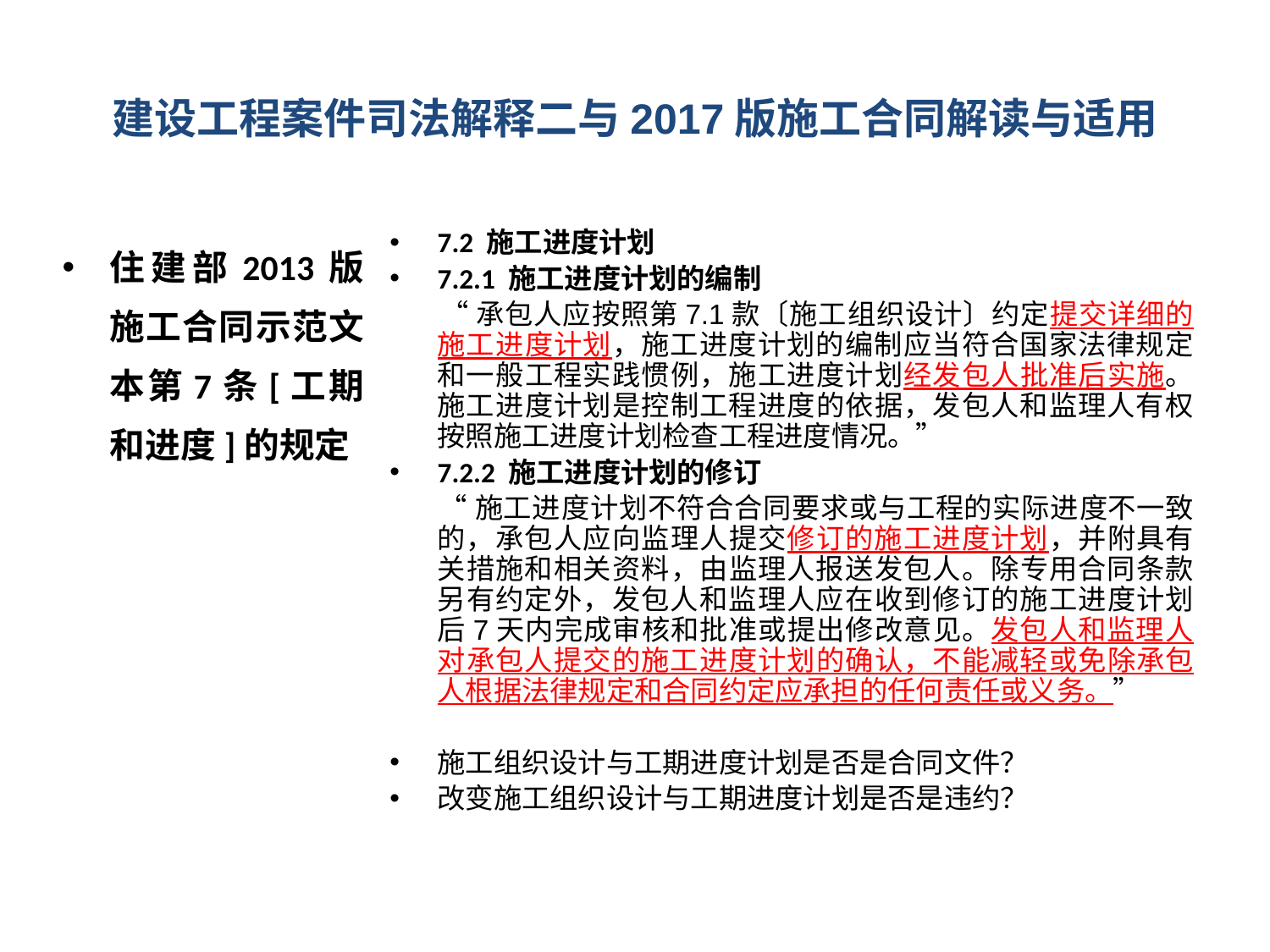

# 建设工程案件司法解释二与2017版施工合同解读与适用
住建部2013版施工合同示范文本第7条[工期和进度]的规定

7.2 施工进度计划
7.2.1 施工进度计划的编制
       “承包人应按照第7.1款〔施工组织设计〕约定提交详细的施工进度计划，施工进度计划的编制应当符合国家法律规定和一般工程实践惯例，施工进度计划经发包人批准后实施。施工进度计划是控制工程进度的依据，发包人和监理人有权按照施工进度计划检查工程进度情况。”
7.2.2 施工进度计划的修订
       “施工进度计划不符合合同要求或与工程的实际进度不一致的，承包人应向监理人提交修订的施工进度计划，并附具有关措施和相关资料，由监理人报送发包人。除专用合同条款另有约定外，发包人和监理人应在收到修订的施工进度计划后7天内完成审核和批准或提出修改意见。发包人和监理人对承包人提交的施工进度计划的确认，不能减轻或免除承包人根据法律规定和合同约定应承担的任何责任或义务。”

施工组织设计与工期进度计划是否是合同文件？
改变施工组织设计与工期进度计划是否是违约？
30